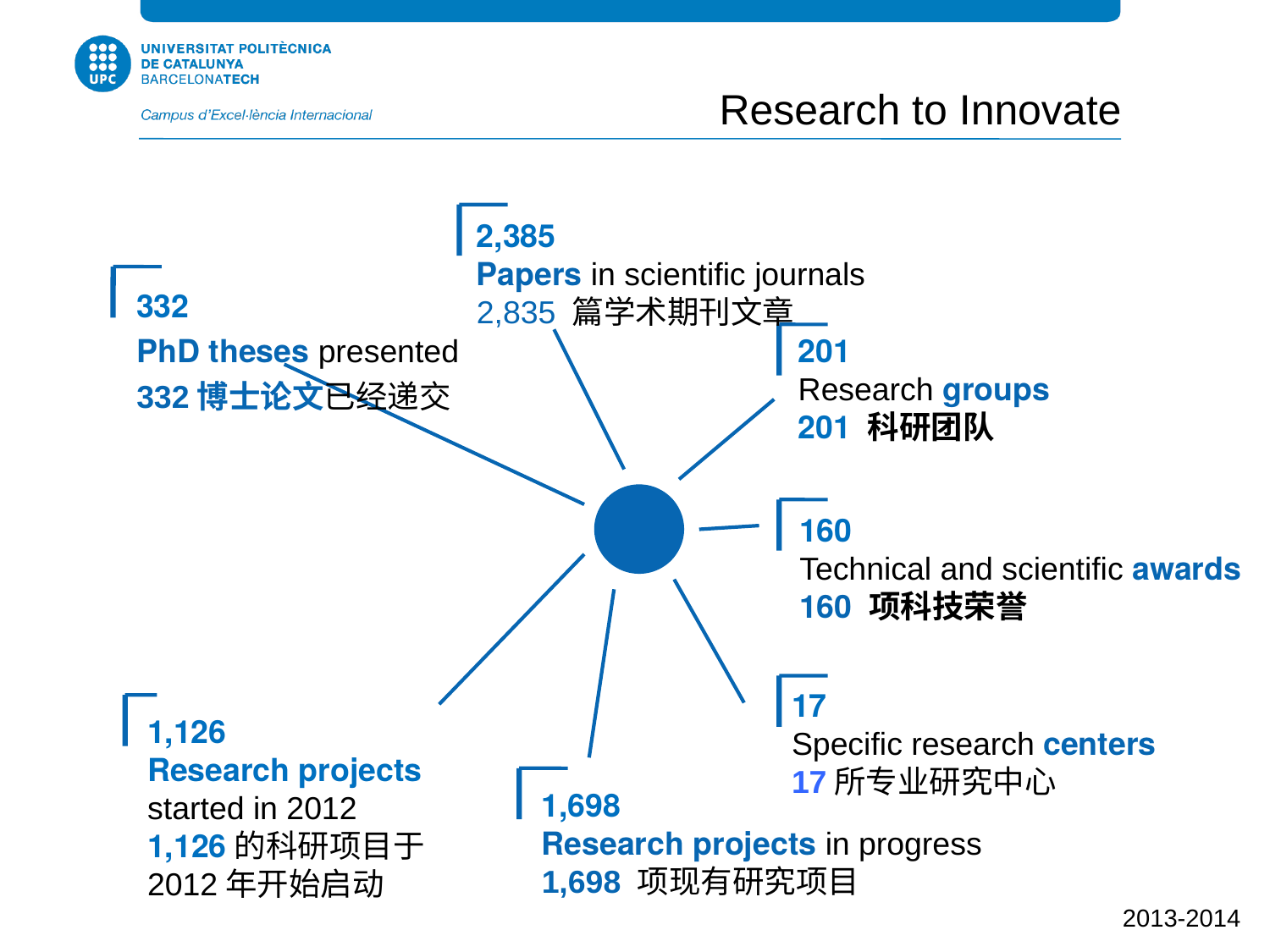

Research to Innovate

2,385
Papers in scientific journals
2,835 篇学术期刊文章

332
PhD theses presented
332博士论文已经递交

201
Research groups
201 科研团队

160
Technical and scientific awards
160 项科技荣誉

17
Specific research centers
17所专业研究中心

1,126
Research projects started in 2012
1,126的科研项目于2012年开始启动

1,698
Research projects in progress
1,698 项现有研究项目

2013-2014